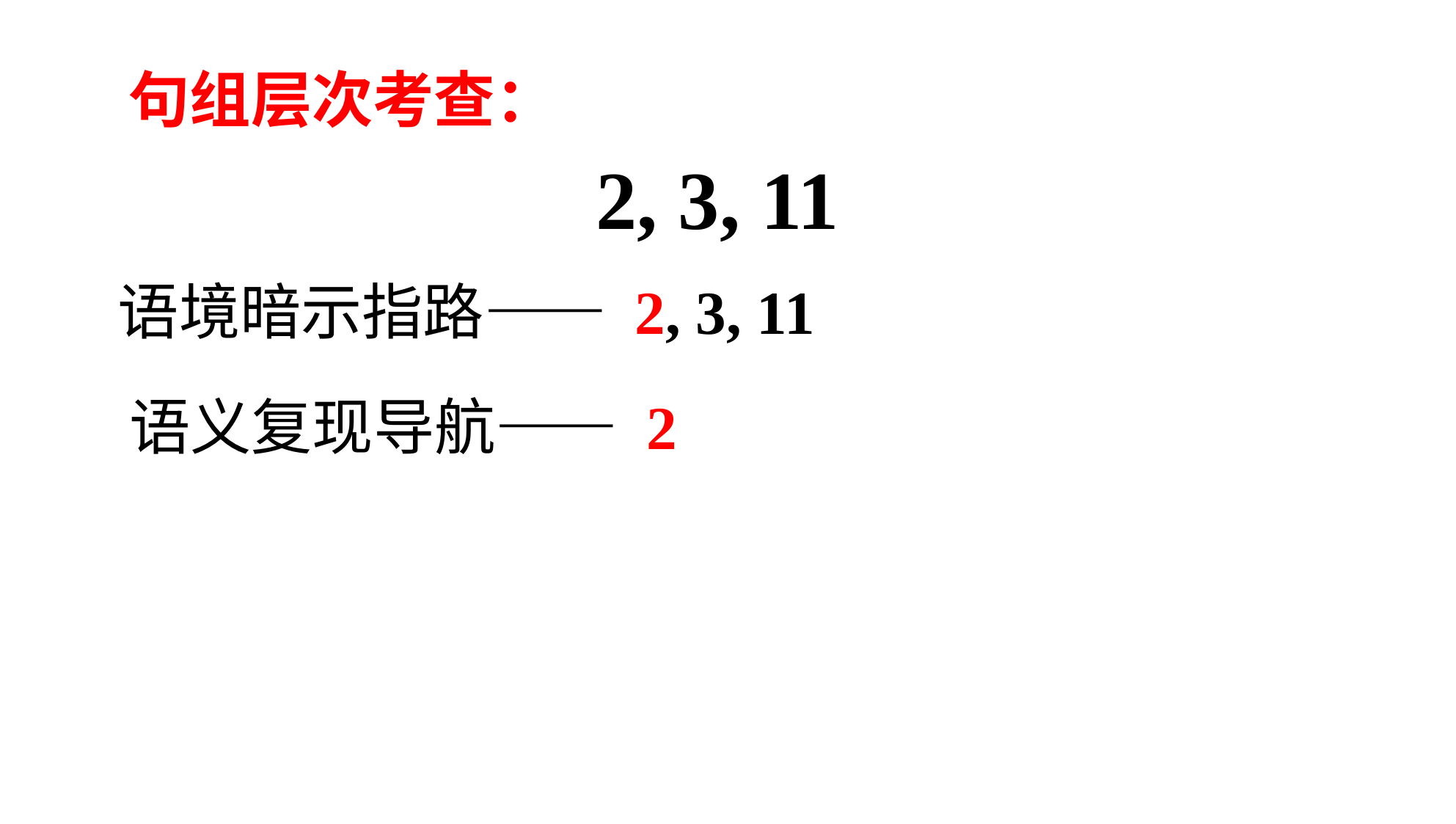

句组层次考查：
 2, 3, 11
语境暗示指路—— 2, 3, 11

语义复现导航—— 2